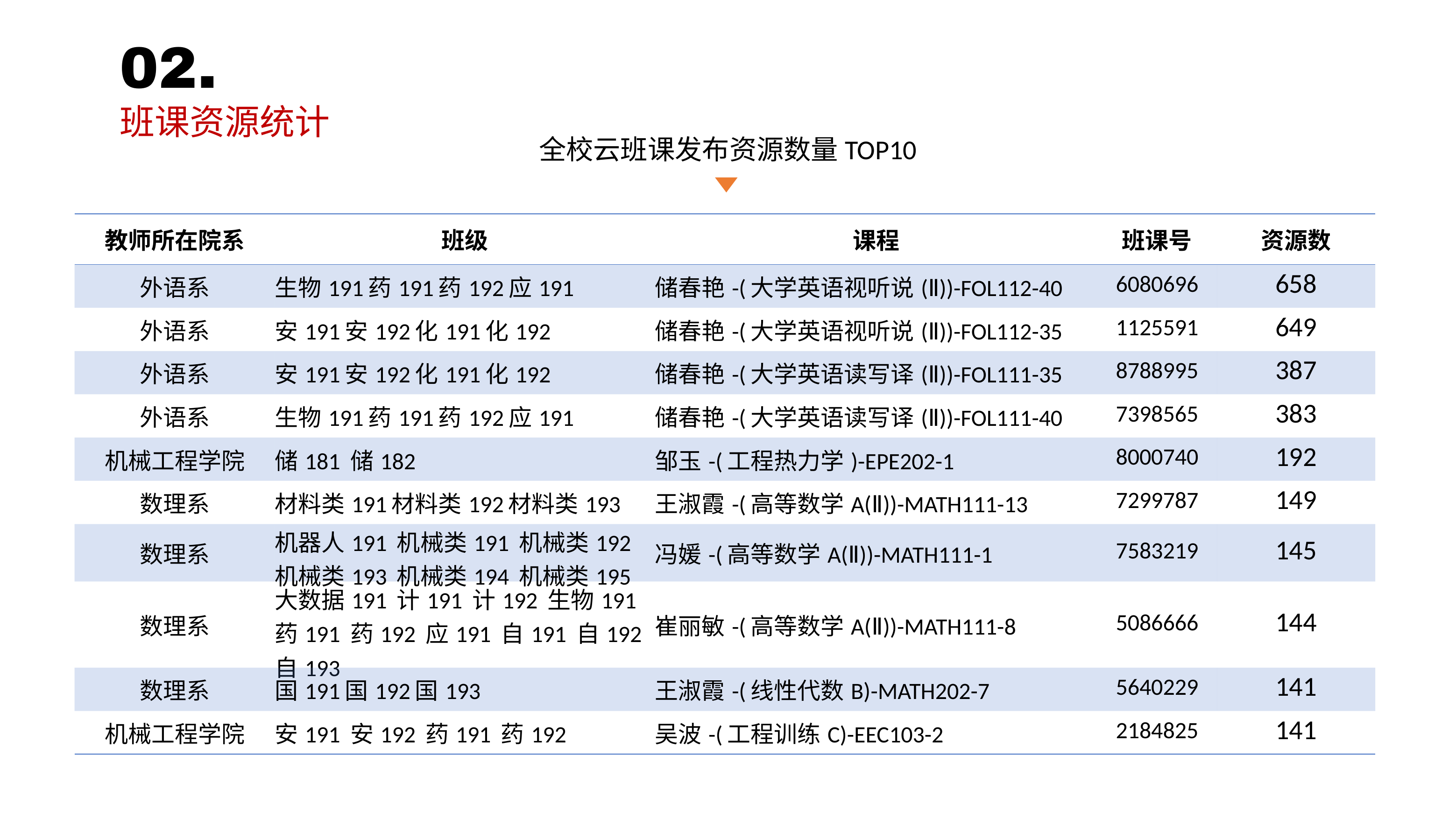

02.
班课资源统计
全校云班课发布资源数量TOP10

| 教师所在院系 | 班级 | 课程 | 班课号 | 资源数 |
| --- | --- | --- | --- | --- |
| 外语系 | 生物191药191药192应191 | 储春艳-(大学英语视听说(Ⅱ))-FOL112-40 | 6080696 | 658 |
| 外语系 | 安191安192化191化192 | 储春艳-(大学英语视听说(Ⅱ))-FOL112-35 | 1125591 | 649 |
| 外语系 | 安191安192化191化192 | 储春艳-(大学英语读写译(Ⅱ))-FOL111-35 | 8788995 | 387 |
| 外语系 | 生物191药191药192应191 | 储春艳-(大学英语读写译(Ⅱ))-FOL111-40 | 7398565 | 383 |
| 机械工程学院 | 储181 储182 | 邹玉-(工程热力学)-EPE202-1 | 8000740 | 192 |
| 数理系 | 材料类191材料类192材料类193 | 王淑霞-(高等数学A(Ⅱ))-MATH111-13 | 7299787 | 149 |
| 数理系 | 机器人191 机械类191 机械类192 机械类193 机械类194 机械类195 | 冯媛-(高等数学A(Ⅱ))-MATH111-1 | 7583219 | 145 |
| 数理系 | 大数据191 计191 计192 生物191 药191 药192 应191 自191 自192 自193 | 崔丽敏-(高等数学A(Ⅱ))-MATH111-8 | 5086666 | 144 |
| 数理系 | 国191国192国193 | 王淑霞-(线性代数B)-MATH202-7 | 5640229 | 141 |
| 机械工程学院 | 安191 安192 药191 药192 | 吴波-(工程训练C)-EEC103-2 | 2184825 | 141 |